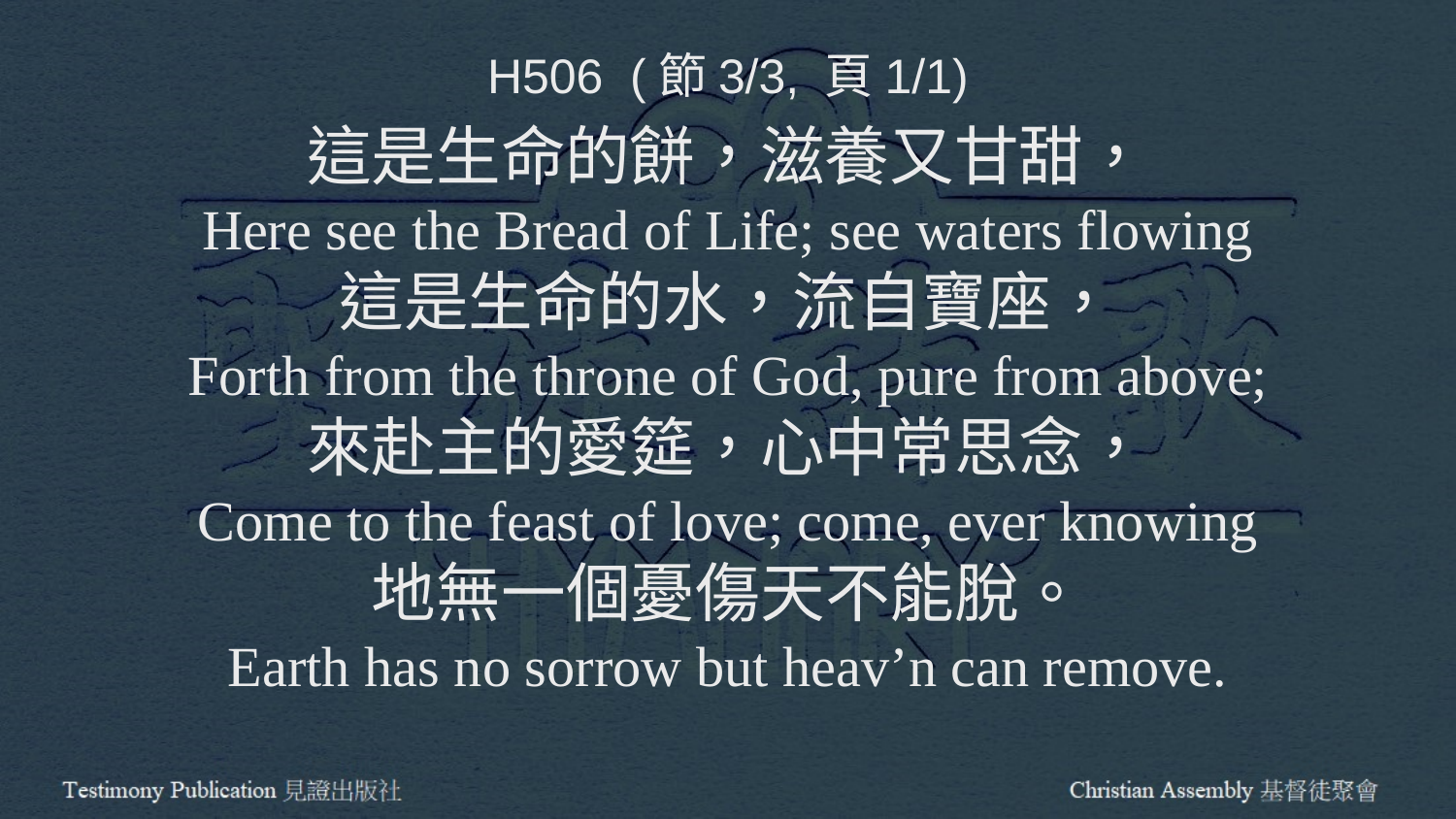

H506  (節3/3, 頁1/1)
這是生命的餅，滋養又甘甜，
Here see the Bread of Life; see waters flowing
這是生命的水，流自寶座，
Forth from the throne of God, pure from above;
來赴主的愛筵，心中常思念，
Come to the feast of love; come, ever knowing
地無一個憂傷天不能脫。
Earth has no sorrow but heav’n can remove.